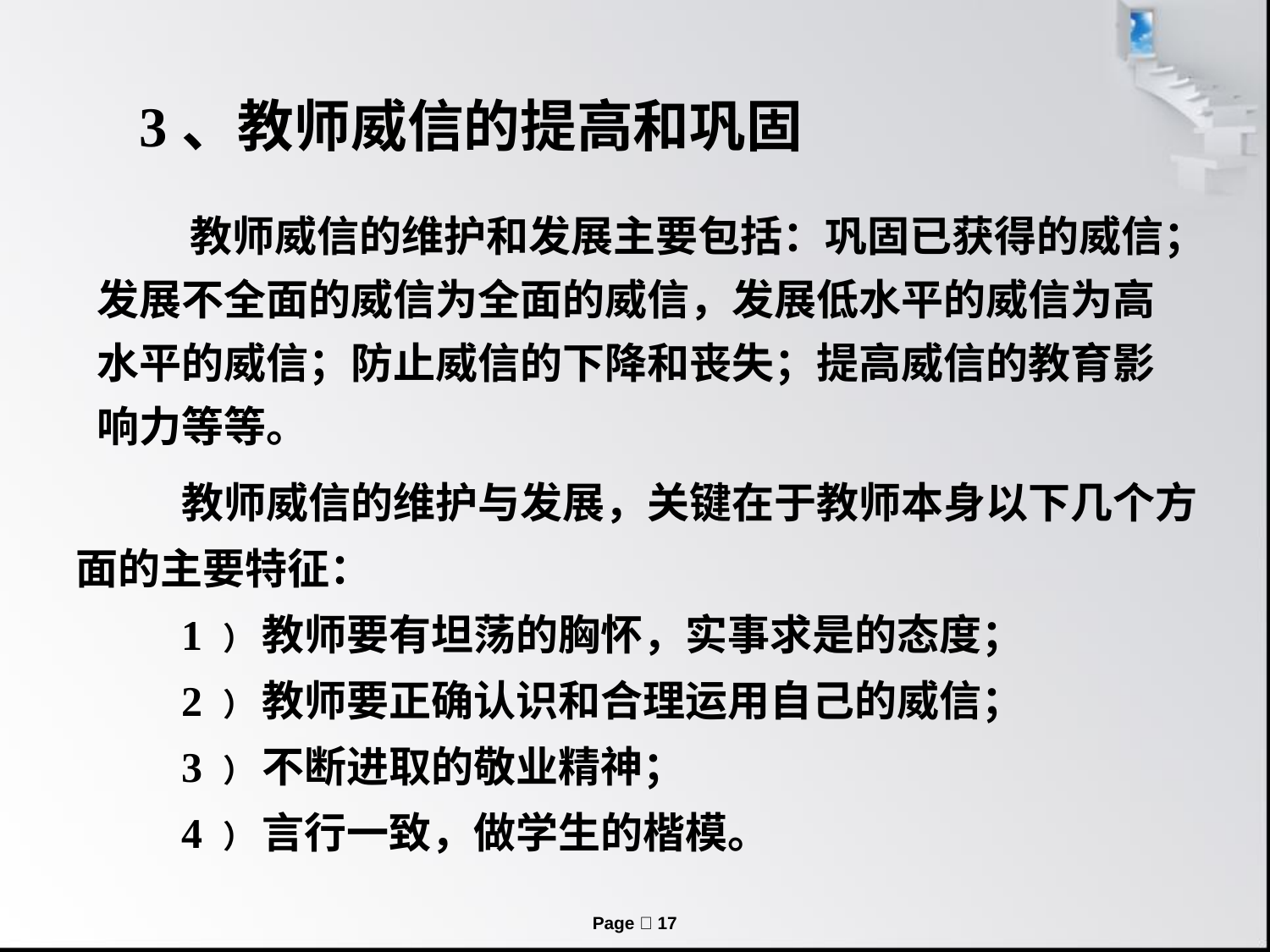

3、教师威信的提高和巩固
教师威信的维护和发展主要包括：巩固已获得的威信；发展不全面的威信为全面的威信，发展低水平的威信为高水平的威信；防止威信的下降和丧失；提高威信的教育影响力等等。
教师威信的维护与发展，关键在于教师本身以下几个方面的主要特征：
1 ） 教师要有坦荡的胸怀，实事求是的态度；
2 ） 教师要正确认识和合理运用自己的威信；
3 ） 不断进取的敬业精神；
4 ） 言行一致，做学生的楷模。